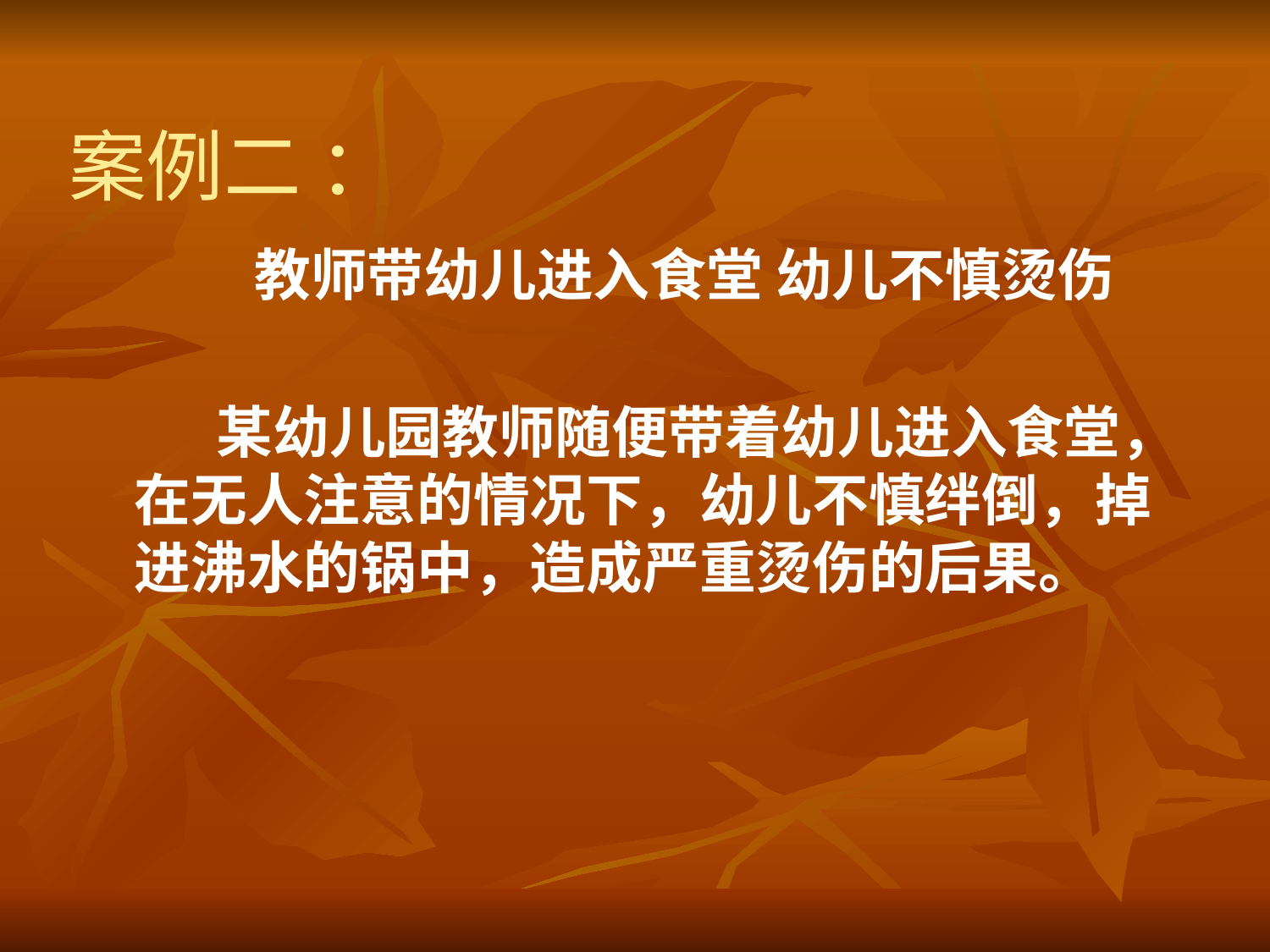

# 案例二 ：
     教师带幼儿进入食堂 幼儿不慎烫伤

         某幼儿园教师随便带着幼儿进入食堂，在无人注意的情况下，幼儿不慎绊倒，掉进沸水的锅中，造成严重烫伤的后果。